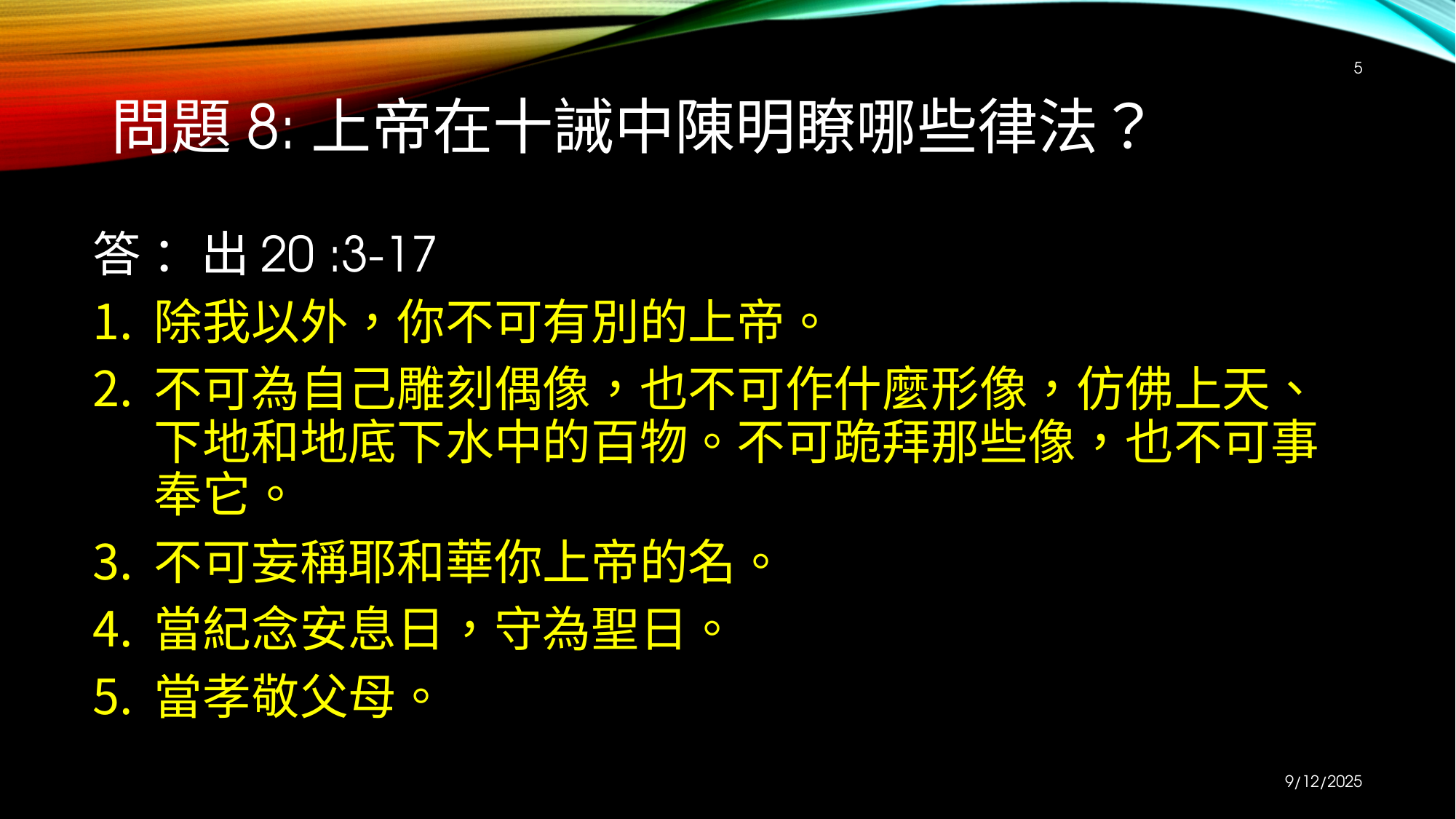

5
# 問題8:上帝在十誡中陳明瞭哪些律法？
答 ：出20 :3-17
除我以外，你不可有別的上帝。
不可為自己雕刻偶像，也不可作什麼形像，仿佛上天、下地和地底下水中的百物。不可跪拜那些像，也不可事奉它。
不可妄稱耶和華你上帝的名。
當紀念安息日，守為聖日。
當孝敬父母。

9/12/2025